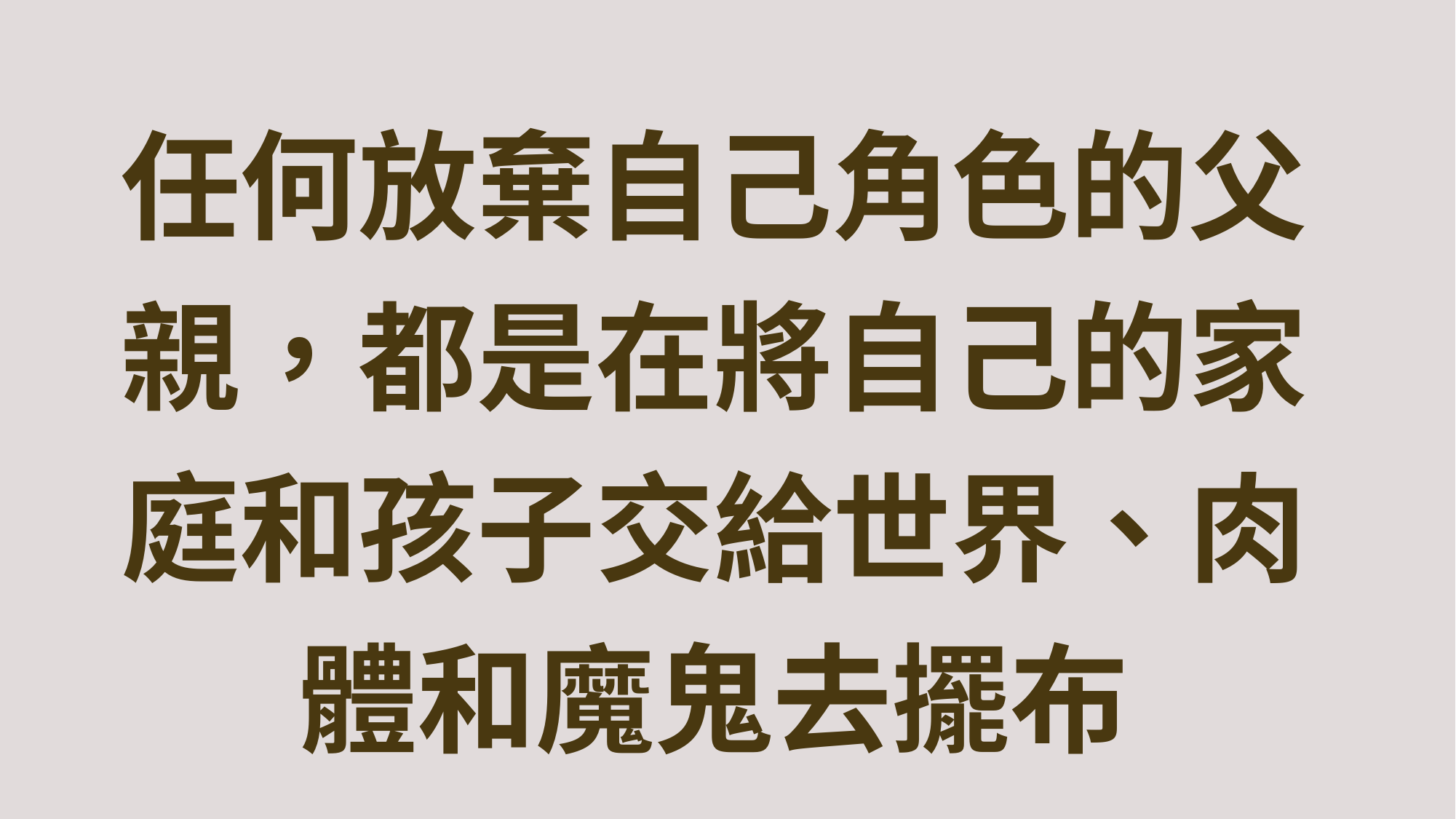

任何放棄自己角色的父親，都是在將自己的家庭和孩子交給世界、肉體和魔鬼去擺布